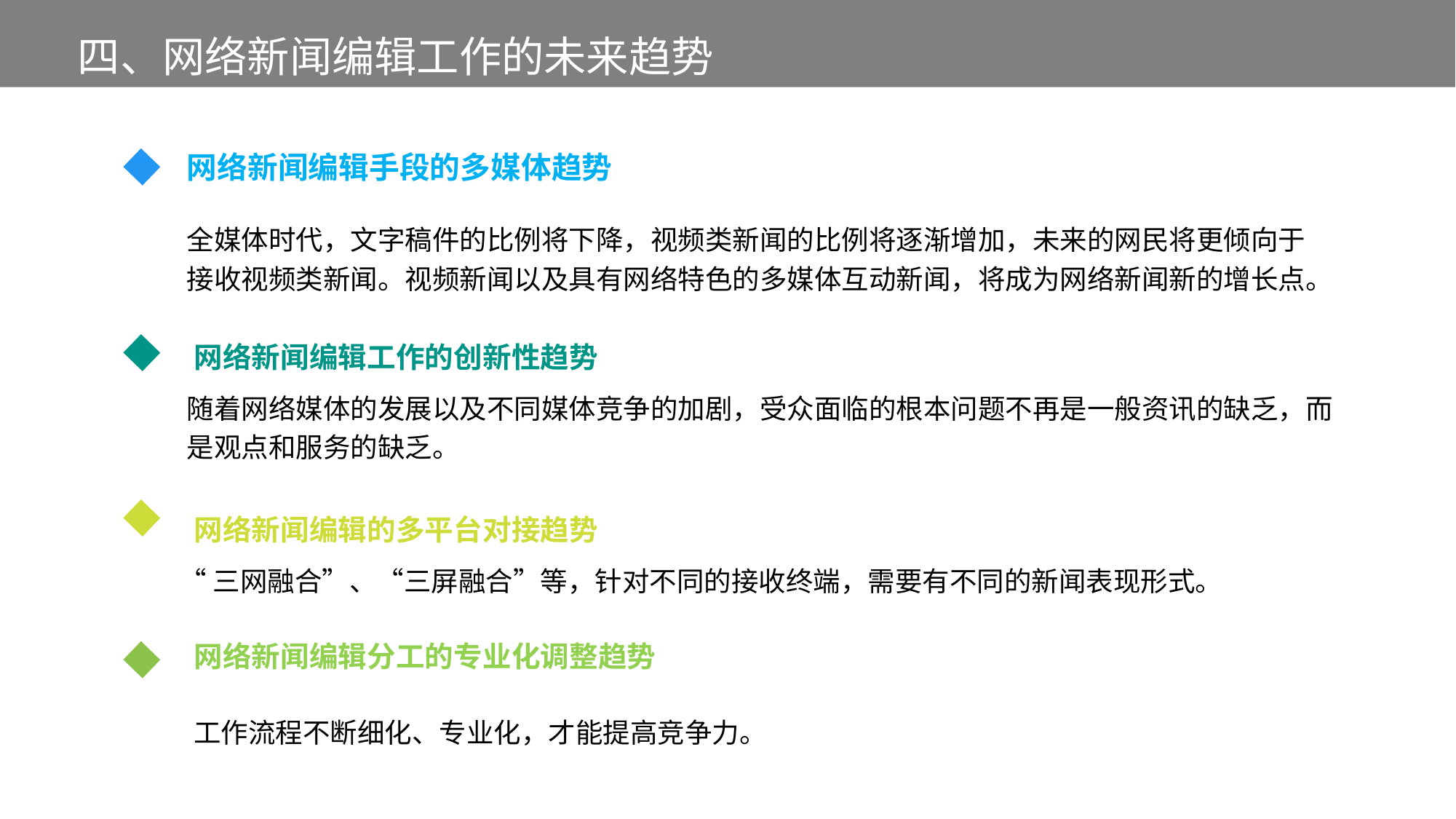

四、网络新闻编辑工作的未来趋势
网络新闻编辑手段的多媒体趋势

全媒体时代，文字稿件的比例将下降，视频类新闻的比例将逐渐增加，未来的网民将更倾向于接收视频类新闻。视频新闻以及具有网络特色的多媒体互动新闻，将成为网络新闻新的增长点。
网络新闻编辑工作的创新性趋势

随着网络媒体的发展以及不同媒体竞争的加剧，受众面临的根本问题不再是一般资讯的缺乏，而是观点和服务的缺乏。
网络新闻编辑的多平台对接趋势

“三网融合”、“三屏融合”等，针对不同的接收终端，需要有不同的新闻表现形式。
网络新闻编辑分工的专业化调整趋势

工作流程不断细化、专业化，才能提高竞争力。